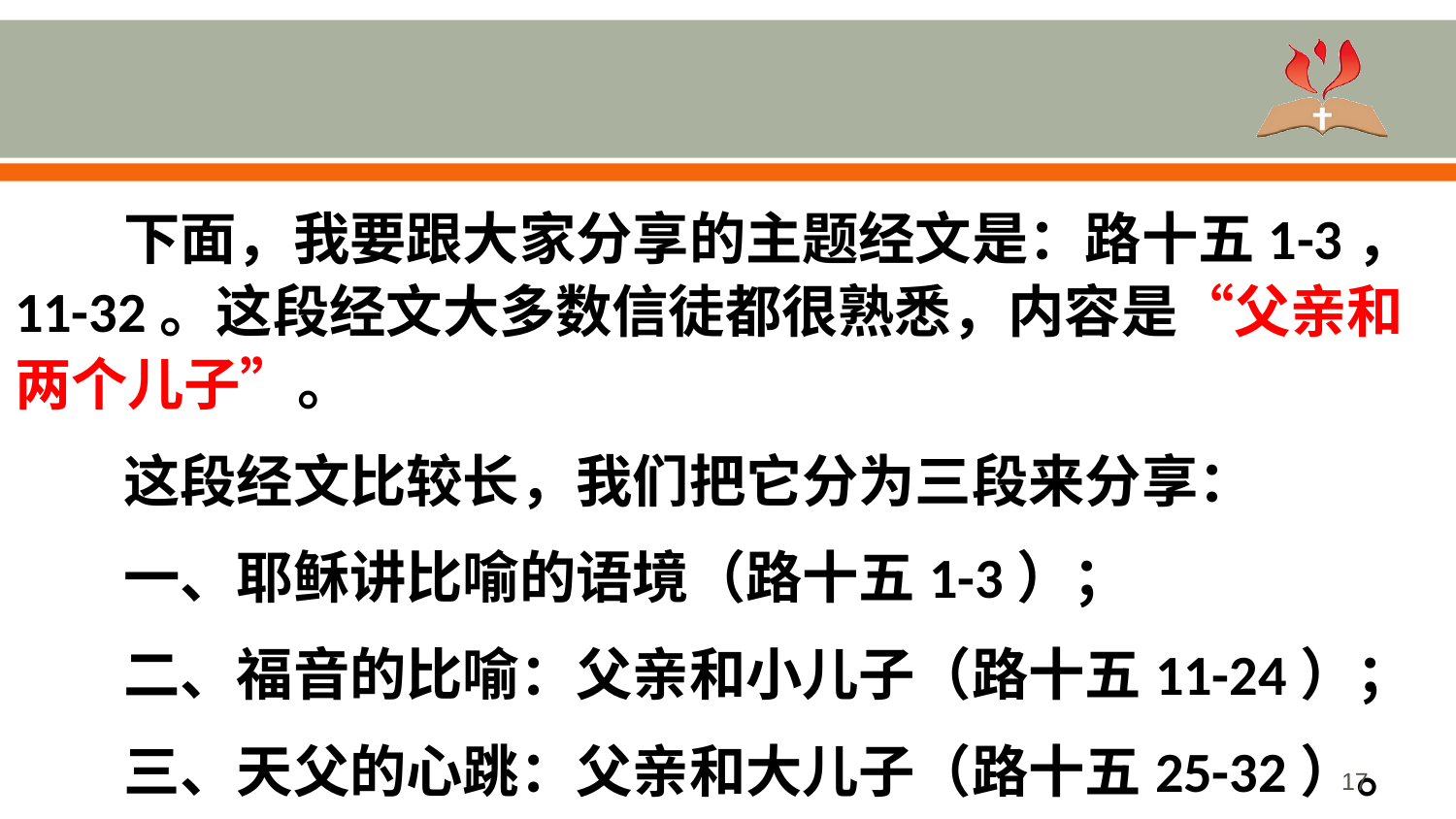

下面，我要跟大家分享的主题经文是：路十五1-3，11-32。这段经文大多数信徒都很熟悉，内容是“父亲和两个儿子”。
这段经文比较长，我们把它分为三段来分享：
一、耶稣讲比喻的语境（路十五1-3）；
二、福音的比喻：父亲和小儿子（路十五11-24）；
三、天父的心跳：父亲和大儿子（路十五25-32）。

17